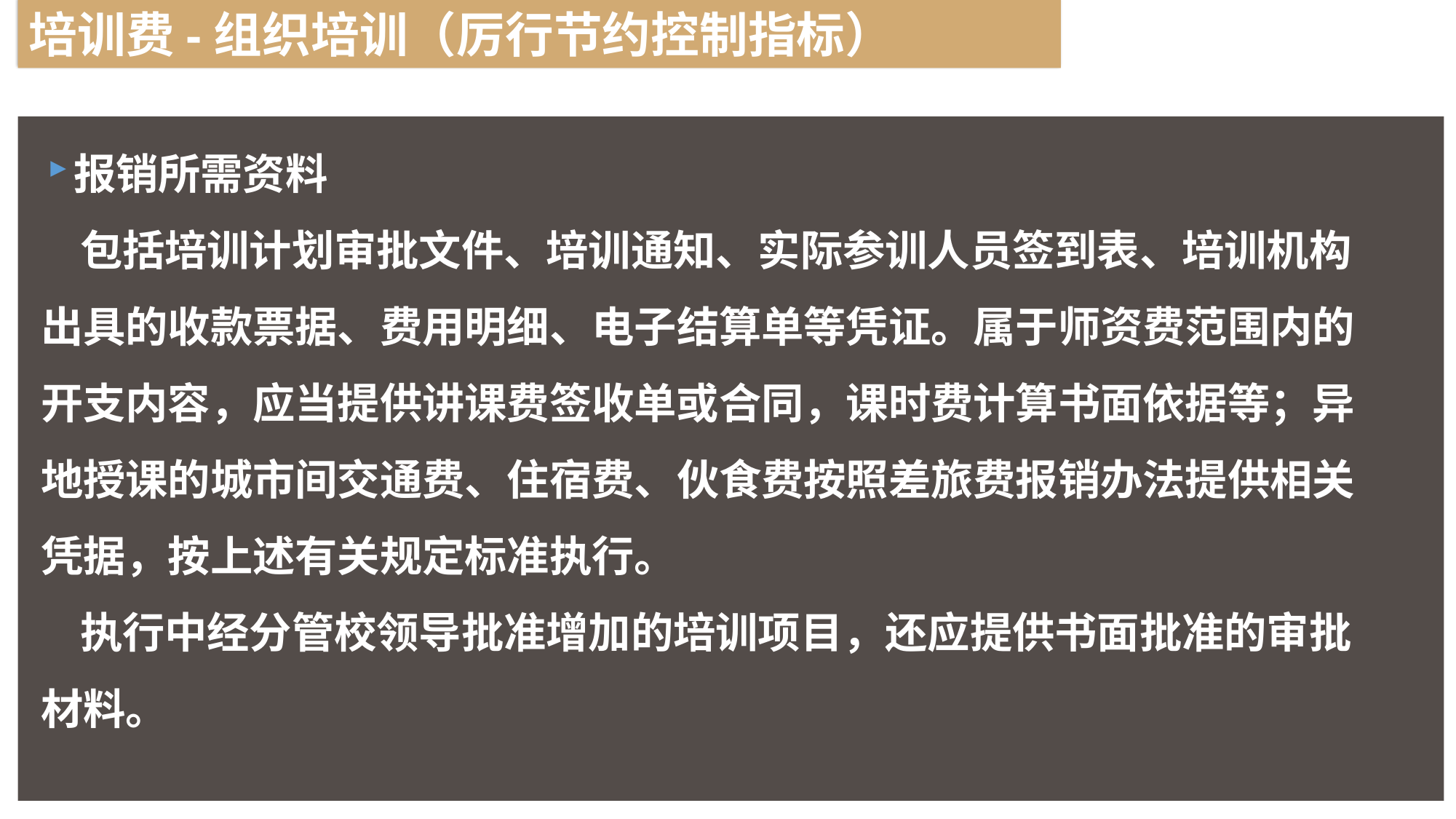

培训费-组织培训（厉行节约控制指标）

报销所需资料
   包括培训计划审批文件、培训通知、实际参训人员签到表、培训机构出具的收款票据、费用明细、电子结算单等凭证。属于师资费范围内的开支内容，应当提供讲课费签收单或合同，课时费计算书面依据等；异地授课的城市间交通费、住宿费、伙食费按照差旅费报销办法提供相关凭据，按上述有关规定标准执行。
   执行中经分管校领导批准增加的培训项目，还应提供书面批准的审批材料。
指因业务需要的临时用款，如职工预借的差旅费等。